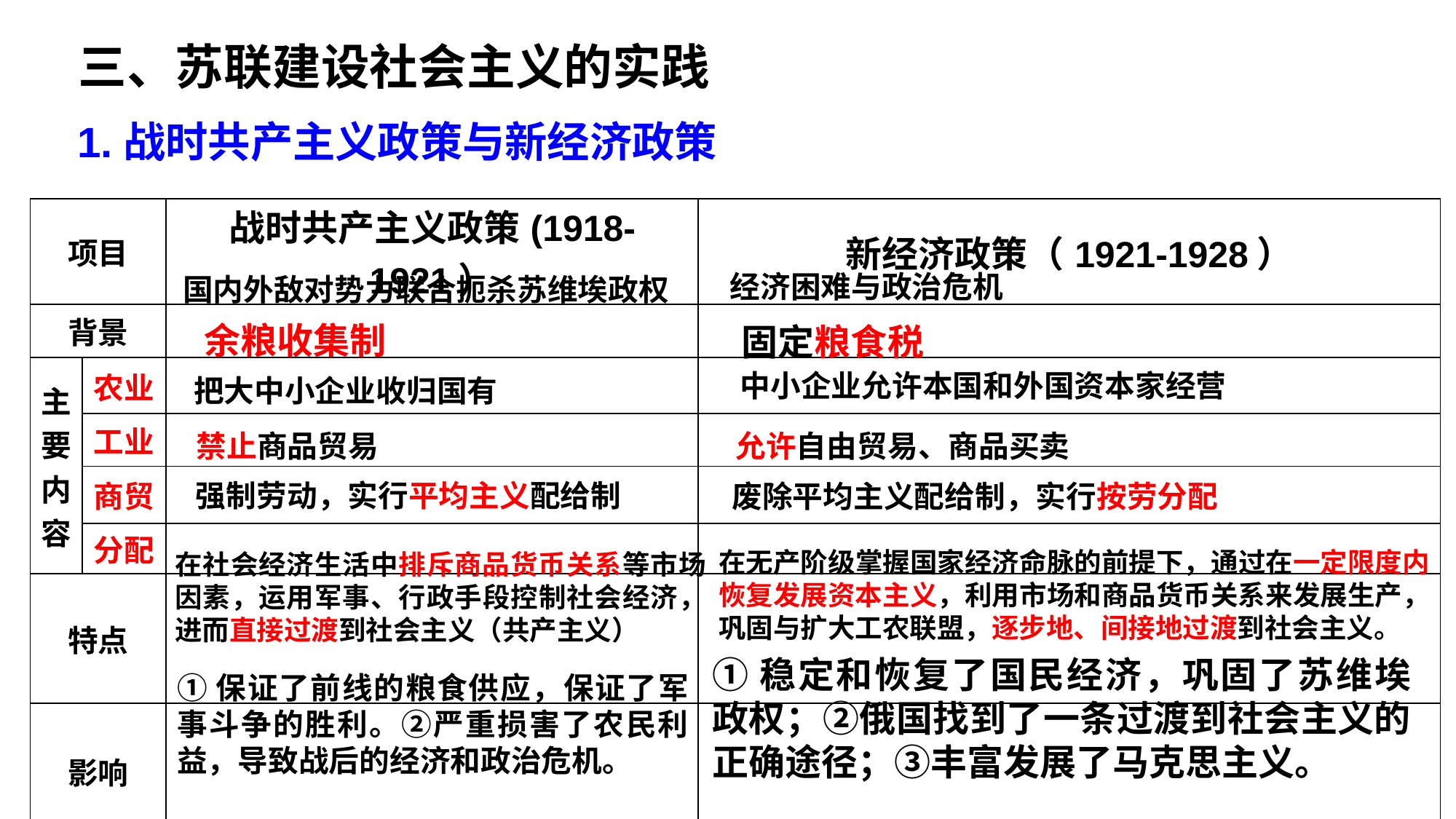

三、苏联建设社会主义的实践
1.战时共产主义政策与新经济政策
| 项目 |  | 战时共产主义政策(1918-1921） | 新经济政策（1921-1928） |
| --- | --- | --- | --- |
| 背景 |  |  |  |
| 主要 内容 | 农业 |  |  |
|  | 工业 |  |  |
|  | 商贸 |  |  |
|  | 分配 |  |  |
| 特点 |  |  |  |
| 影响 |  |  |  |
经济困难与政治危机
国内外敌对势力联合扼杀苏维埃政权
余粮收集制
固定粮食税
中小企业允许本国和外国资本家经营
把大中小企业收归国有
禁止商品贸易
允许自由贸易、商品买卖
强制劳动，实行平均主义配给制
废除平均主义配给制，实行按劳分配
在无产阶级掌握国家经济命脉的前提下，通过在一定限度内恢复发展资本主义，利用市场和商品货币关系来发展生产，巩固与扩大工农联盟，逐步地、间接地过渡到社会主义。
在社会经济生活中排斥商品货币关系等市场因素，运用军事、行政手段控制社会经济，进而直接过渡到社会主义（共产主义）
①稳定和恢复了国民经济，巩固了苏维埃政权；②俄国找到了一条过渡到社会主义的正确途径；③丰富发展了马克思主义。
①保证了前线的粮食供应，保证了军事斗争的胜利。②严重损害了农民利益，导致战后的经济和政治危机。